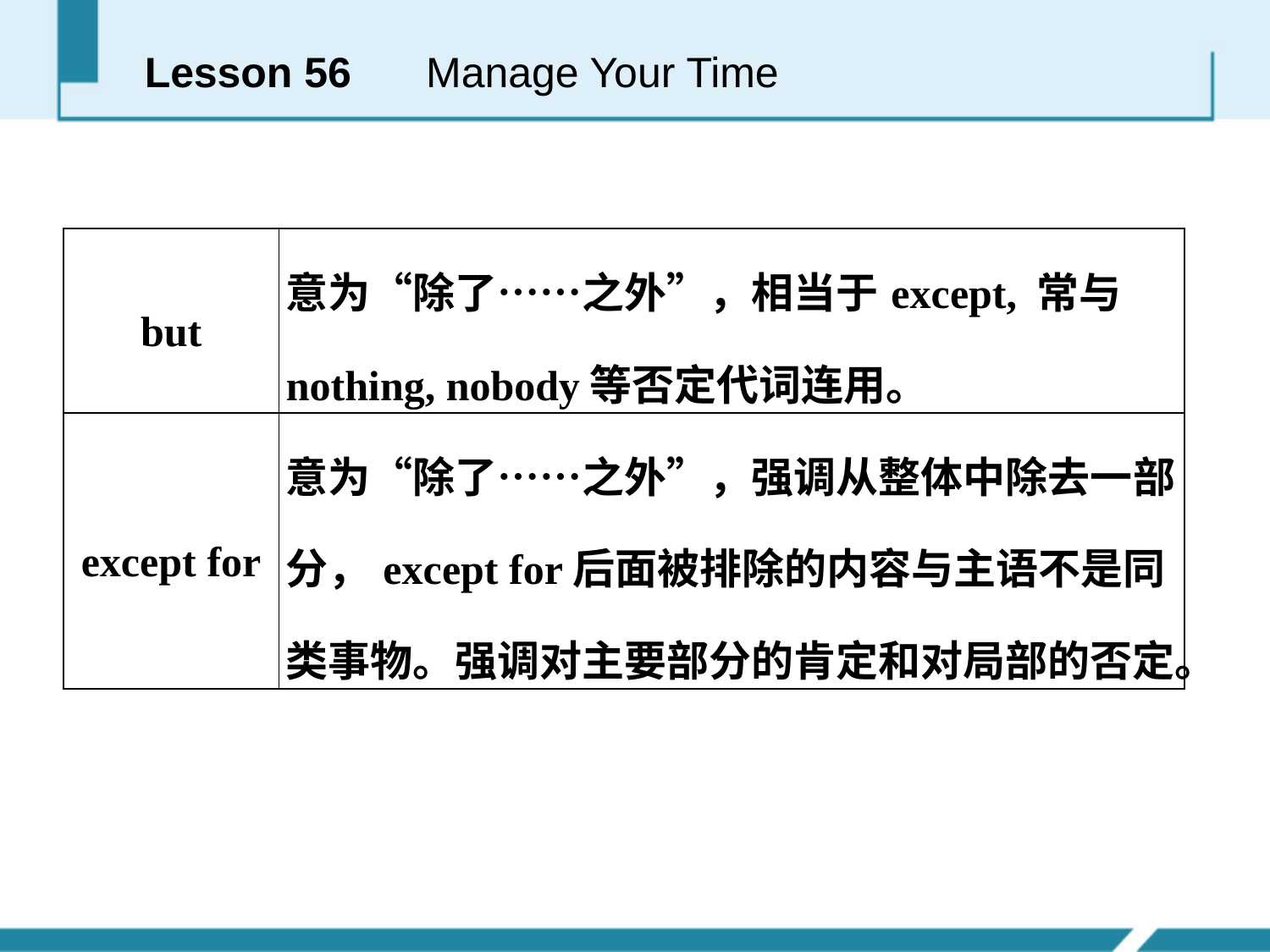

Lesson 56 　Manage Your Time
| but | 意为“除了……之外”，相当于except, 常与nothing, nobody等否定代词连用。 |
| --- | --- |
| except for | 意为“除了……之外”，强调从整体中除去一部分，except for后面被排除的内容与主语不是同类事物。强调对主要部分的肯定和对局部的否定。 |